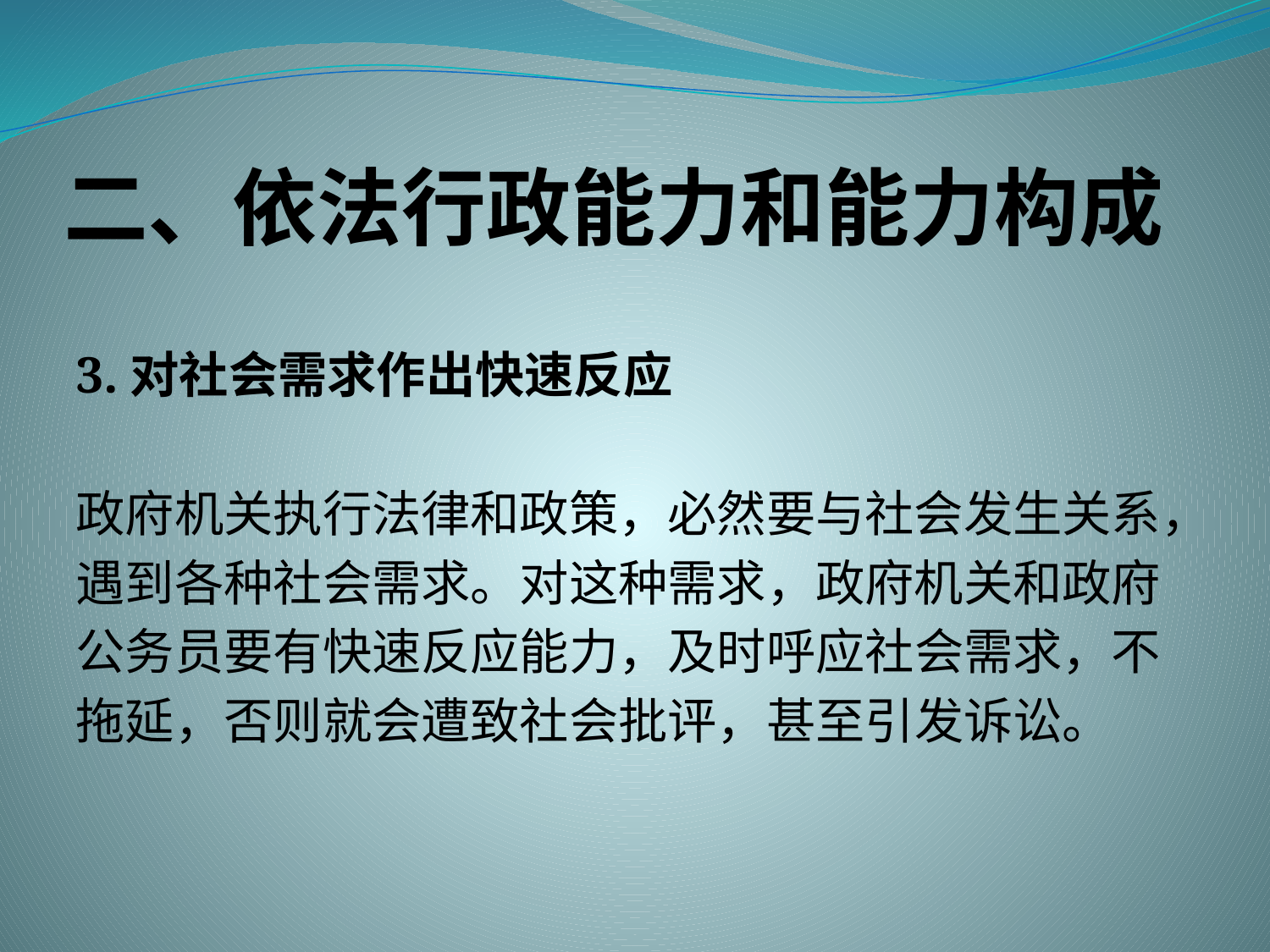

# 二、依法行政能力和能力构成

3.对社会需求作出快速反应

政府机关执行法律和政策，必然要与社会发生关系，
遇到各种社会需求。对这种需求，政府机关和政府
公务员要有快速反应能力，及时呼应社会需求，不
拖延，否则就会遭致社会批评，甚至引发诉讼。